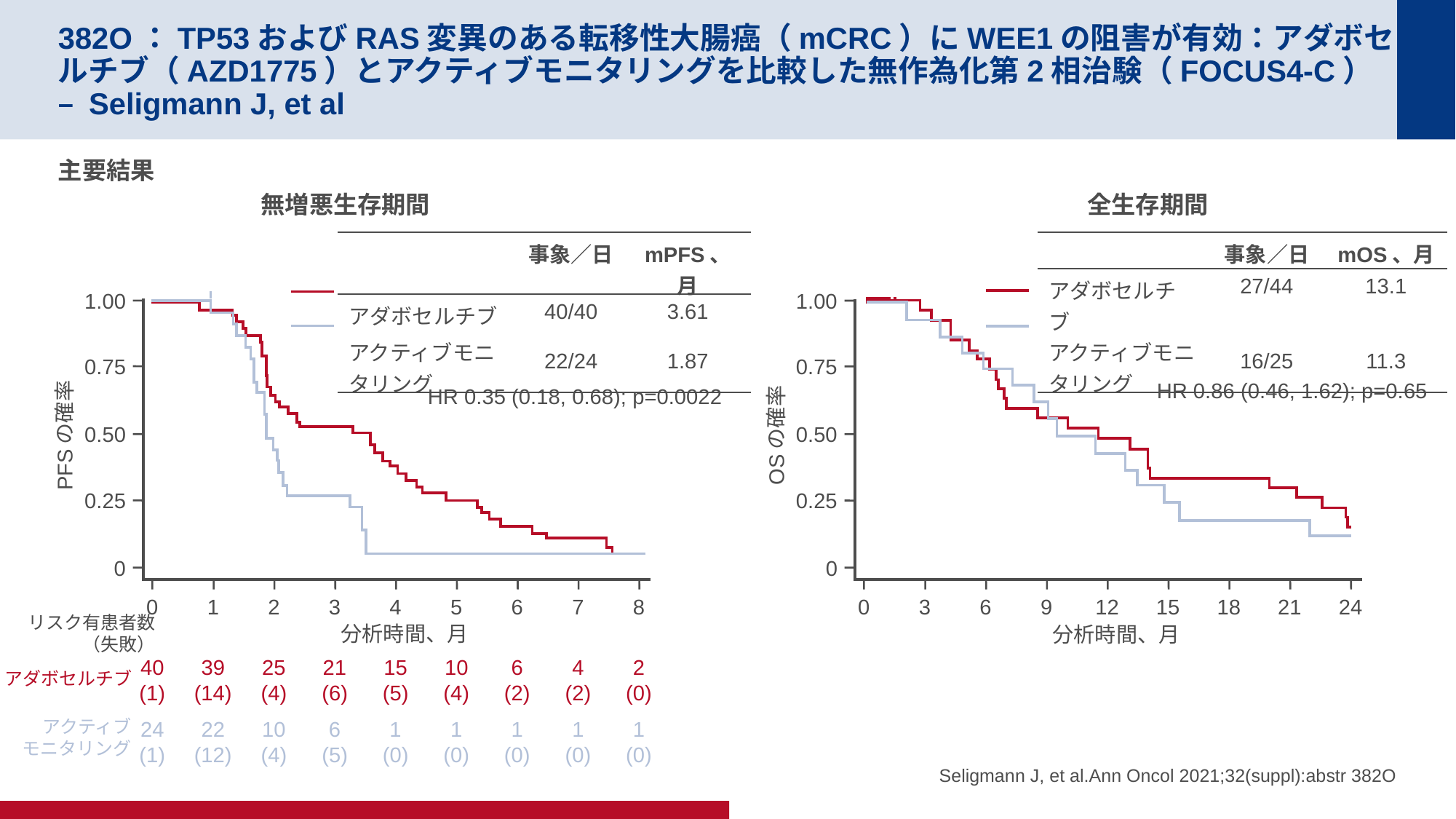

# 382O：TP53およびRAS変異のある転移性大腸癌（mCRC）にWEE1の阻害が有効：アダボセルチブ（AZD1775）とアクティブモニタリングを比較した無作為化第2相治験（FOCUS4-C） – Seligmann J, et al
主要結果
無増悪生存期間
全生存期間
|  | 事象／日 | mPFS、月 |
| --- | --- | --- |
| アダボセルチブ | 40/40 | 3.61 |
| アクティブモニタリング | 22/24 | 1.87 |
|  | 事象／日 | mOS、月 |
| --- | --- | --- |
| アダボセルチブ | 27/44 | 13.1 |
| アクティブモニタリング | 16/25 | 11.3 |
1.00

0.75

0.50
PFSの確率

0.25

0

1.00

0.75

0.50
OSの確率

0.25

0

HR 0.86 (0.46, 1.62); p=0.65

0
3
6
9
12
15
18
21
24
分析時間、月

HR 0.35 (0.18, 0.68); p=0.0022

0
1
2
3
4
5
6
7
8
分析時間、月
リスク有患者数
（失敗）
40
(1)
39
(14)
25
(4)
21
(6)
15
(5)
10
(4)
6
(2)
4
(2)
2
(0)
アダボセルチブ
アクティブ
モニタリング
24
(1)
22
(12)
10
(4)
6
(5)
1
(0)
1
(0)
1
(0)
1
(0)
1
(0)
Seligmann J, et al.Ann Oncol 2021;32(suppl):abstr 382O